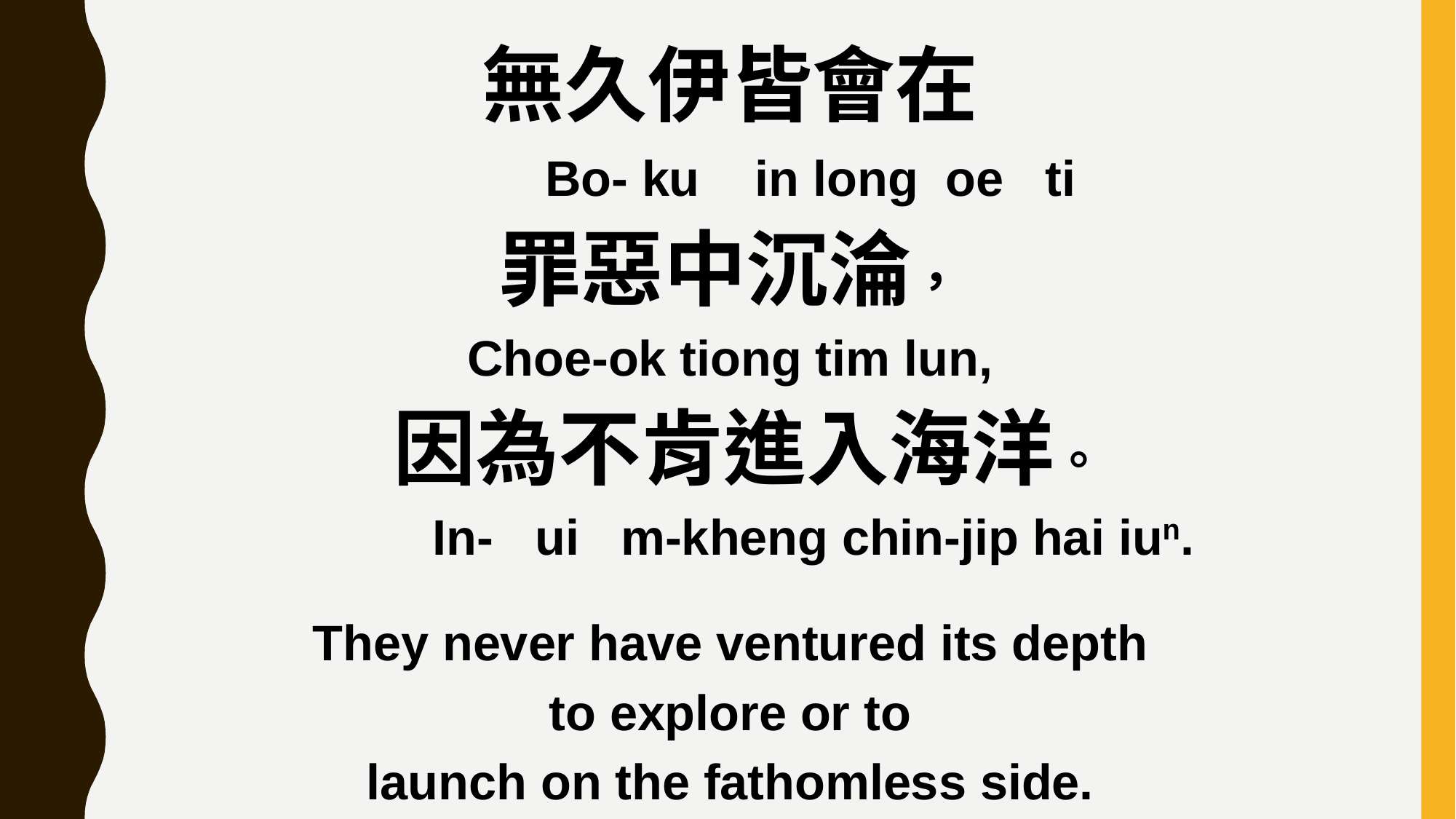

無久伊皆會在
                       Bo- ku    in long  oe   ti
罪惡中沉淪，
Choe-ok tiong tim lun,
 因為不肯進入海洋。
                 In-   ui   m-kheng chin-jip hai iun.

They never have ventured its depth
to explore or to
launch on the fathomless side.